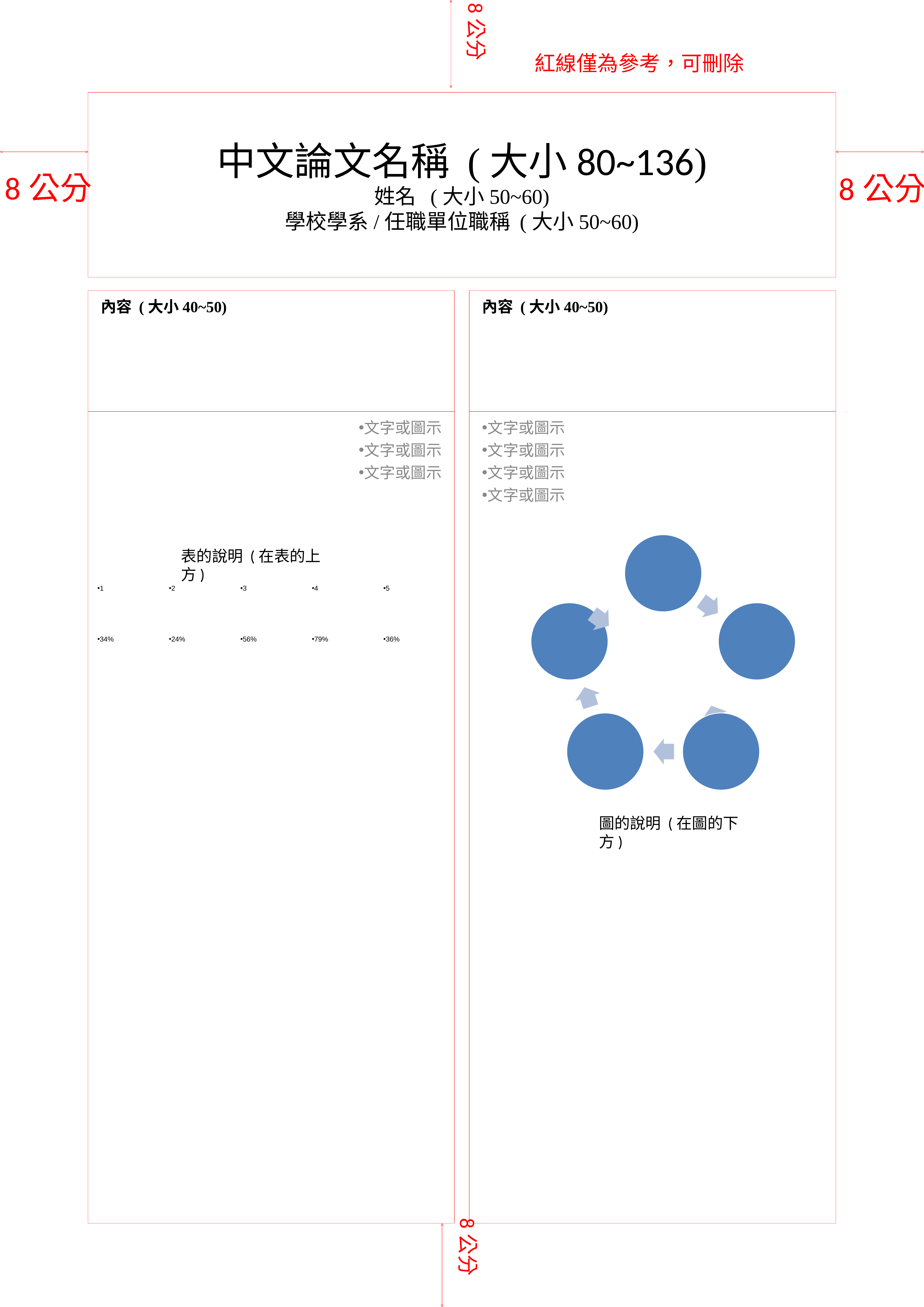

8公分
紅線僅為參考，可刪除
# 中文論文名稱 (大小80~136) 姓名  (大小50~60) 學校學系/任職單位職稱 (大小50~60)
8公分
8公分
內容 (大小40~50)
內容 (大小40~50)
文字或圖示
文字或圖示
文字或圖示
文字或圖示
文字或圖示
文字或圖示
文字或圖示

表的說明 (在表的上方)
| 1 | 2 | 3 | 4 | 5 |
| --- | --- | --- | --- | --- |
| 34% | 24% | 56% | 79% | 36% |
圖的說明 (在圖的下方)

8公分